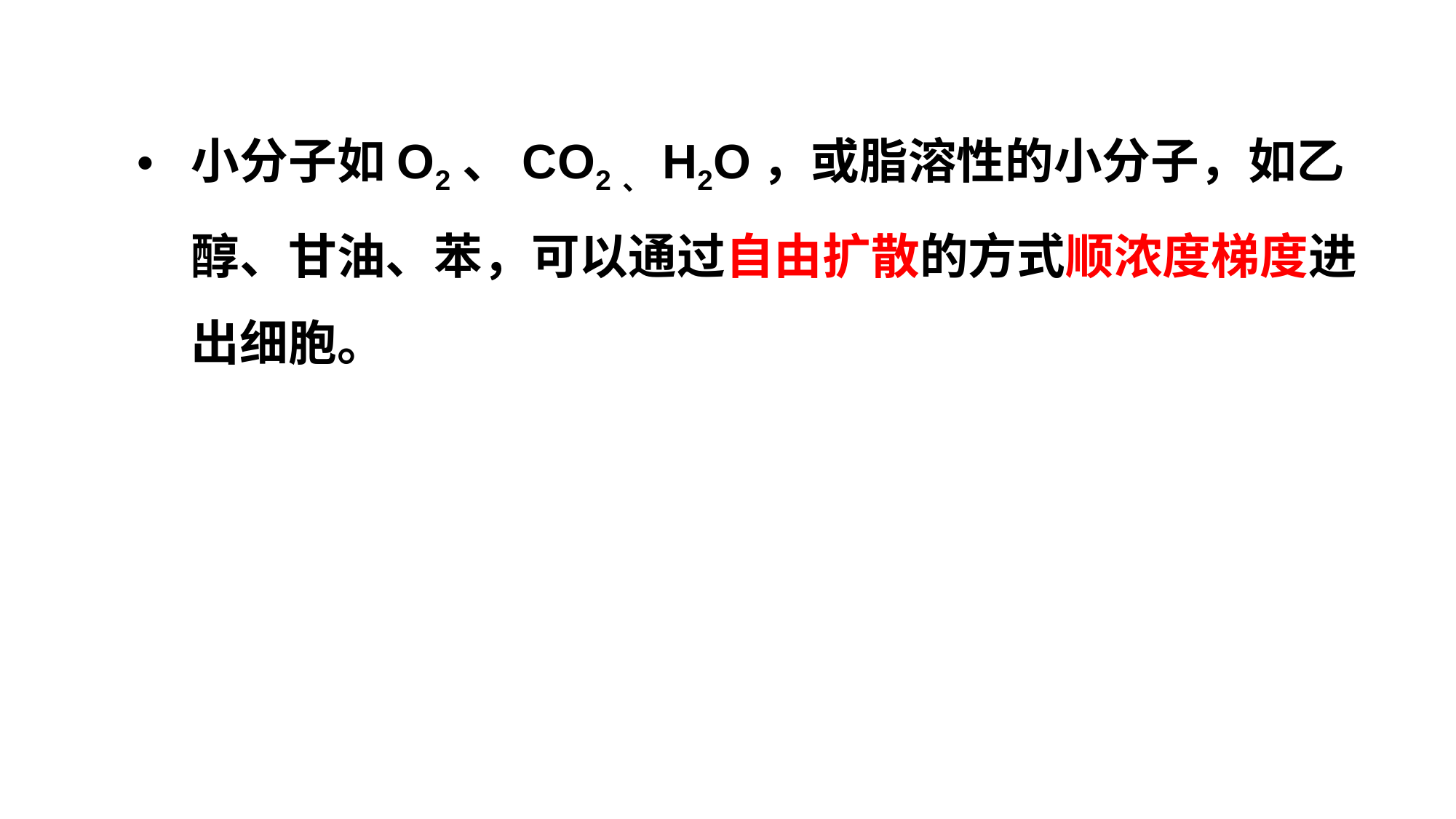

小分子如O2、CO2、H2O，或脂溶性的小分子，如乙醇、甘油、苯，可以通过自由扩散的方式顺浓度梯度进出细胞。